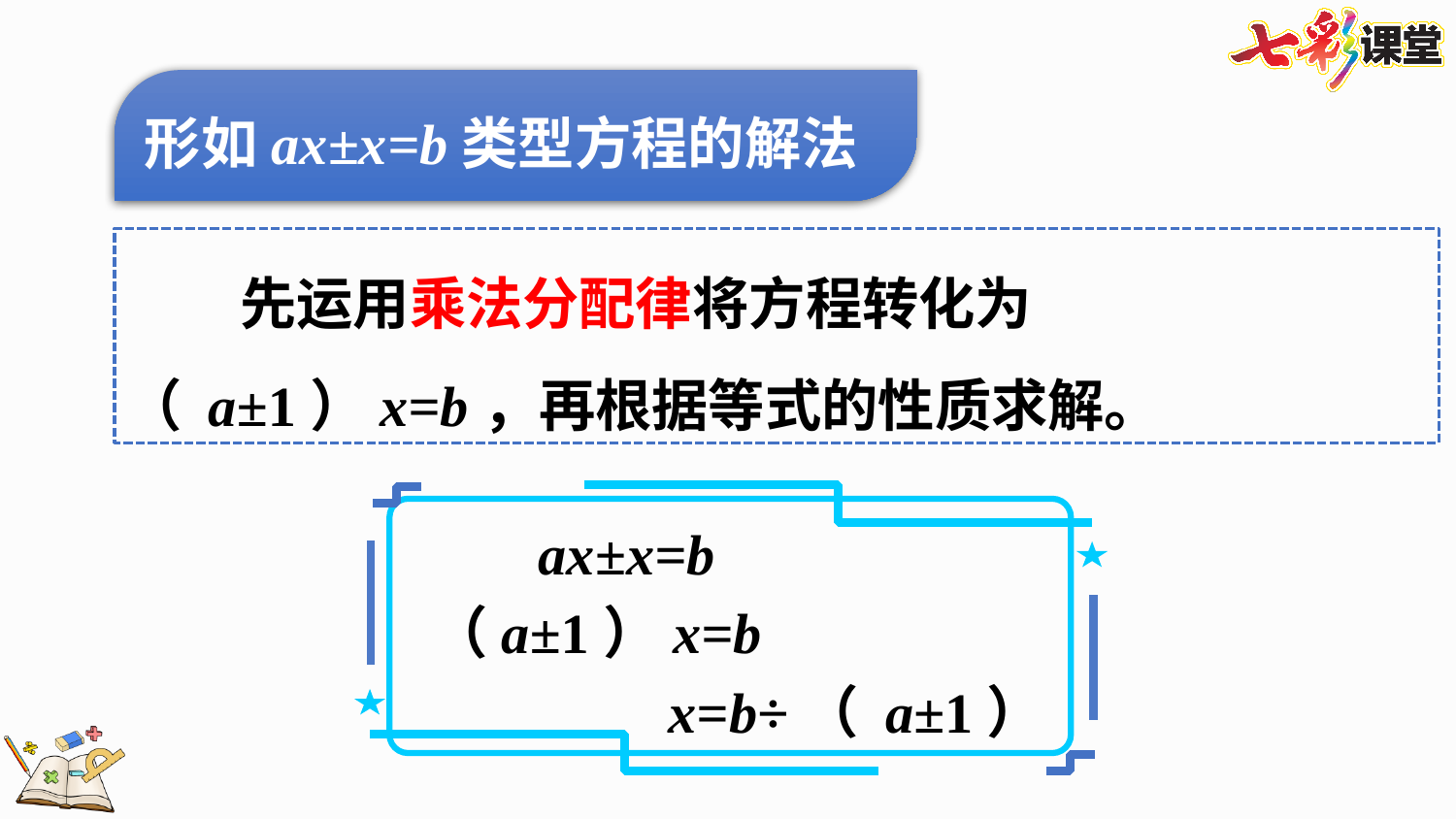

形如ax±x=b类型方程的解法
先运用乘法分配律将方程转化为（ a±1）x=b，再根据等式的性质求解。

ax±x=b
（a±1）x=b
x=b÷（ a±1）